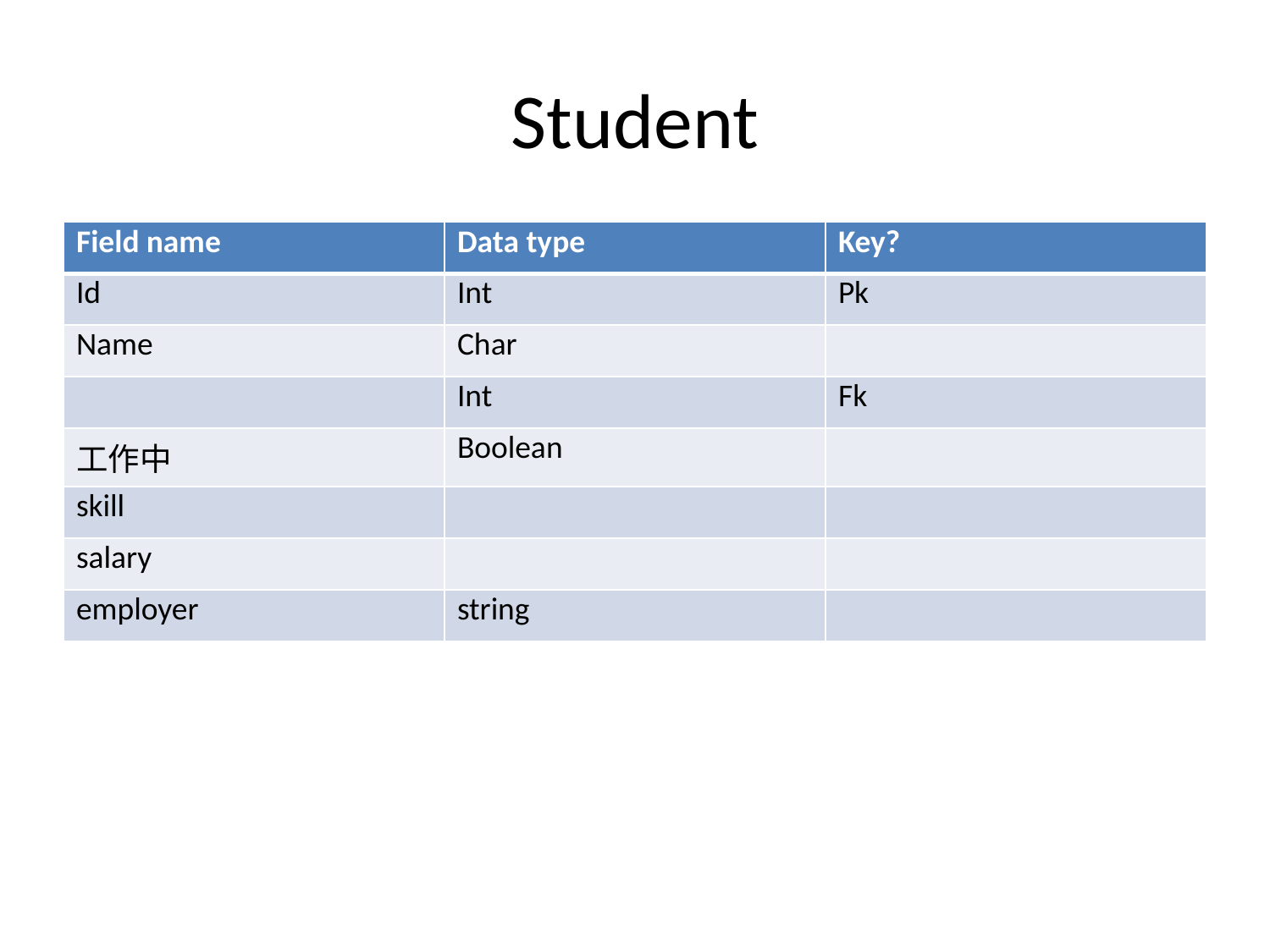

# Student
| Field name | Data type | Key? |
| --- | --- | --- |
| Id | Int | Pk |
| Name | Char |  |
|  | Int | Fk |
| 工作中 | Boolean |  |
| skill |  |  |
| salary |  |  |
| employer | string |  |